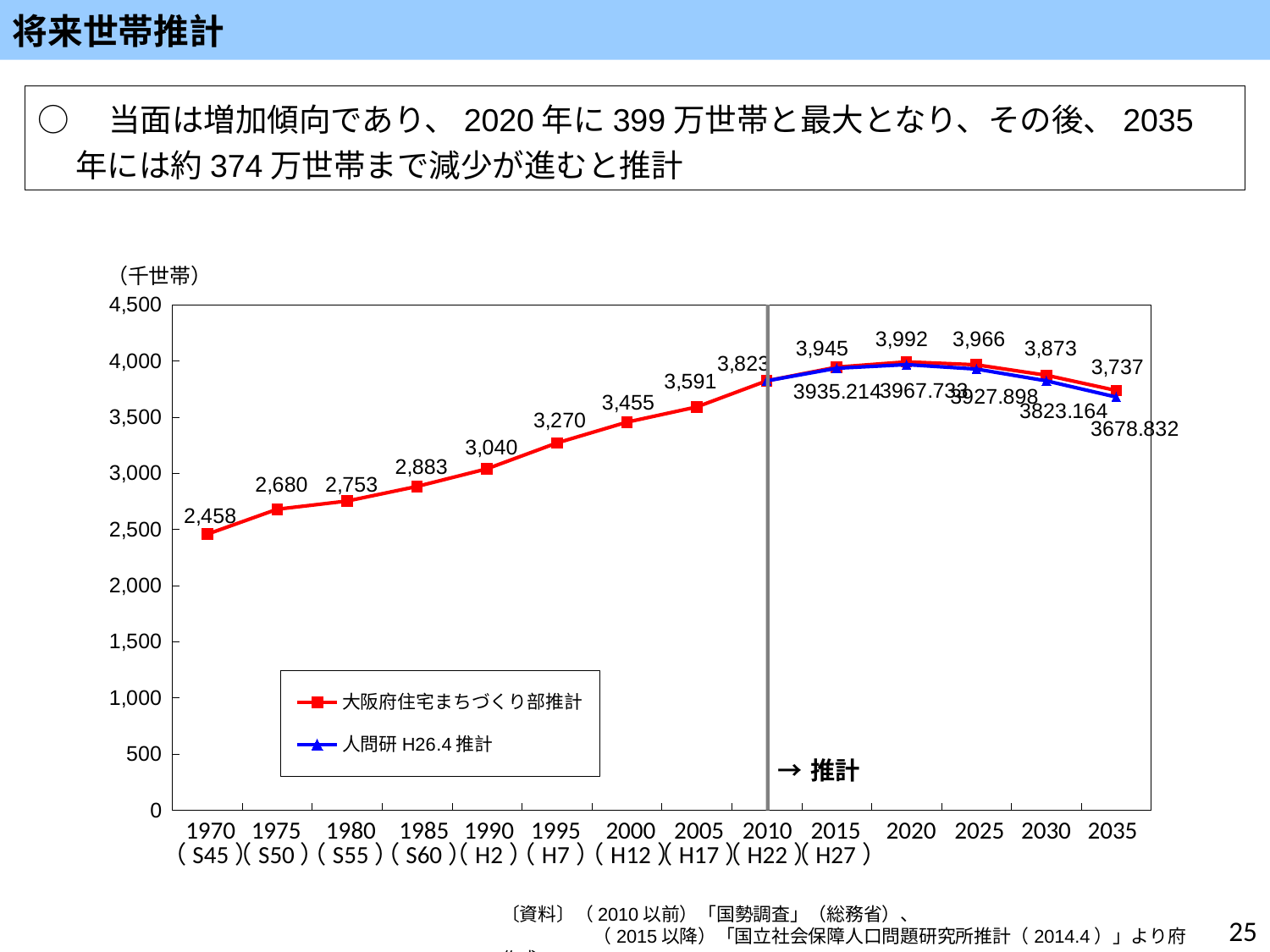

将来世帯推計
○　当面は増加傾向であり、2020年に399万世帯と最大となり、その後、2035年には約374万世帯まで減少が進むと推計

### Chart

| Category | 大阪府住宅まちづくり部推計 | 人問研H26.4推計 |
|---|---|---|
| S45 | 2458.0 | None |
| S50 | 2680.0 | None |
| S55 | 2753.0 | None |
| S60 | 2883.0 | None |
| H2 | 3040.0 | None |
| H7 | 3270.0 | None |
| H12 | 3455.0 | None |
| H17 | 3591.0 | None |
| H22 | 3823.0 | 3823.183 |
| H27 | 3945.0 | 3935.214 |
| H32 | 3992.0 | 3967.733 |
| H37 | 3966.0 | 3927.898 |
| H42 | 3873.0 | 3823.164 |
| H47 | 3737.0 | 3678.832 |
2020
2025
2030
2035
1970
（S45）
1975
（S50）
1980
（S55）
1985
（S60）
1990
（H2）
1995
（H7）
2000
（H12）
2005
（H17）
2010
（H22）
2015
（H27）
〔資料〕（2010以前）「国勢調査」（総務省）、
　　　　　（2015以降）「国立社会保障人口問題研究所推計（2014.4）」より府作成
25